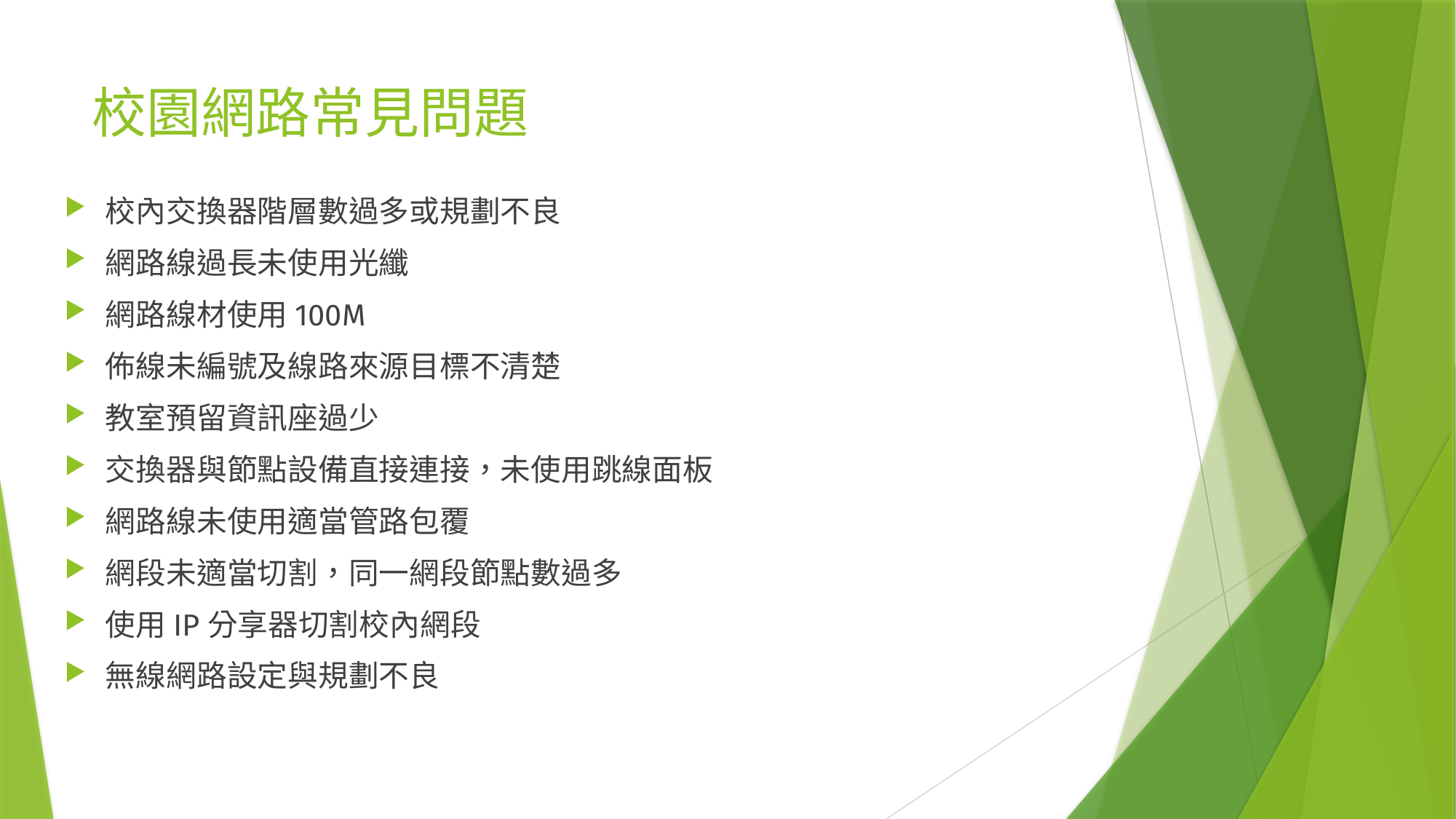

# 校園網路常見問題
校內交換器階層數過多或規劃不良
網路線過長未使用光纖
網路線材使用100M
佈線未編號及線路來源目標不清楚
教室預留資訊座過少
交換器與節點設備直接連接，未使用跳線面板
網路線未使用適當管路包覆
網段未適當切割，同一網段節點數過多
使用IP分享器切割校內網段
無線網路設定與規劃不良